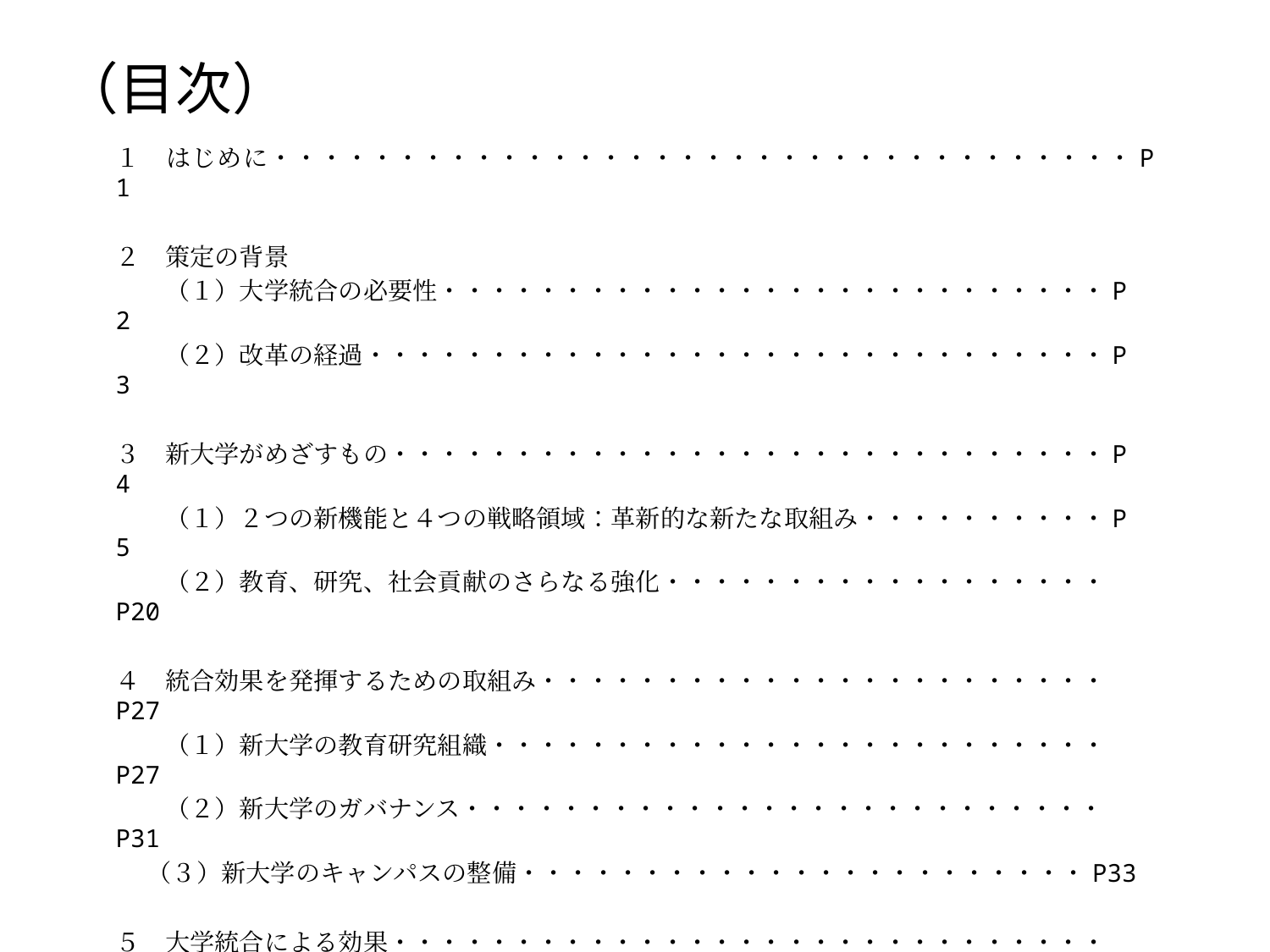

# （目次）
１　はじめに・・・・・・・・・・・・・・・・・・・・・・・・・・・・・・・・・・P 1

２　策定の背景
　　（１）大学統合の必要性・・・・・・・・・・・・・・・・・・・・・・・・・・・P 2
　　（２）改革の経過・・・・・・・・・・・・・・・・・・・・・・・・・・・・・・P 3

３　新大学がめざすもの・・・・・・・・・・・・・・・・・・・・・・・・・・・・・P 4
　　（１）２つの新機能と４つの戦略領域：革新的な新たな取組み・・・・・・・・・・P 5
　　（２）教育、研究、社会貢献のさらなる強化・・・・・・・・・・・・・・・・・・P20

４　統合効果を発揮するための取組み・・・・・・・・・・・・・・・・・・・・・・・P27
　　（１）新大学の教育研究組織・・・・・・・・・・・・・・・・・・・・・・・・・P27
　　（２）新大学のガバナンス・・・・・・・・・・・・・・・・・・・・・・・・・・P31
    （３）新大学のキャンパスの整備・・・・・・・・・・・・・・・・・・・・・・・P33

５　大学統合による効果・・・・・・・・・・・・・・・・・・・・・・・・・・・・・P34

【参考資料】統合の取組経過・・・・・・・・・・・・・・・・・・・・・・・・・・・P37